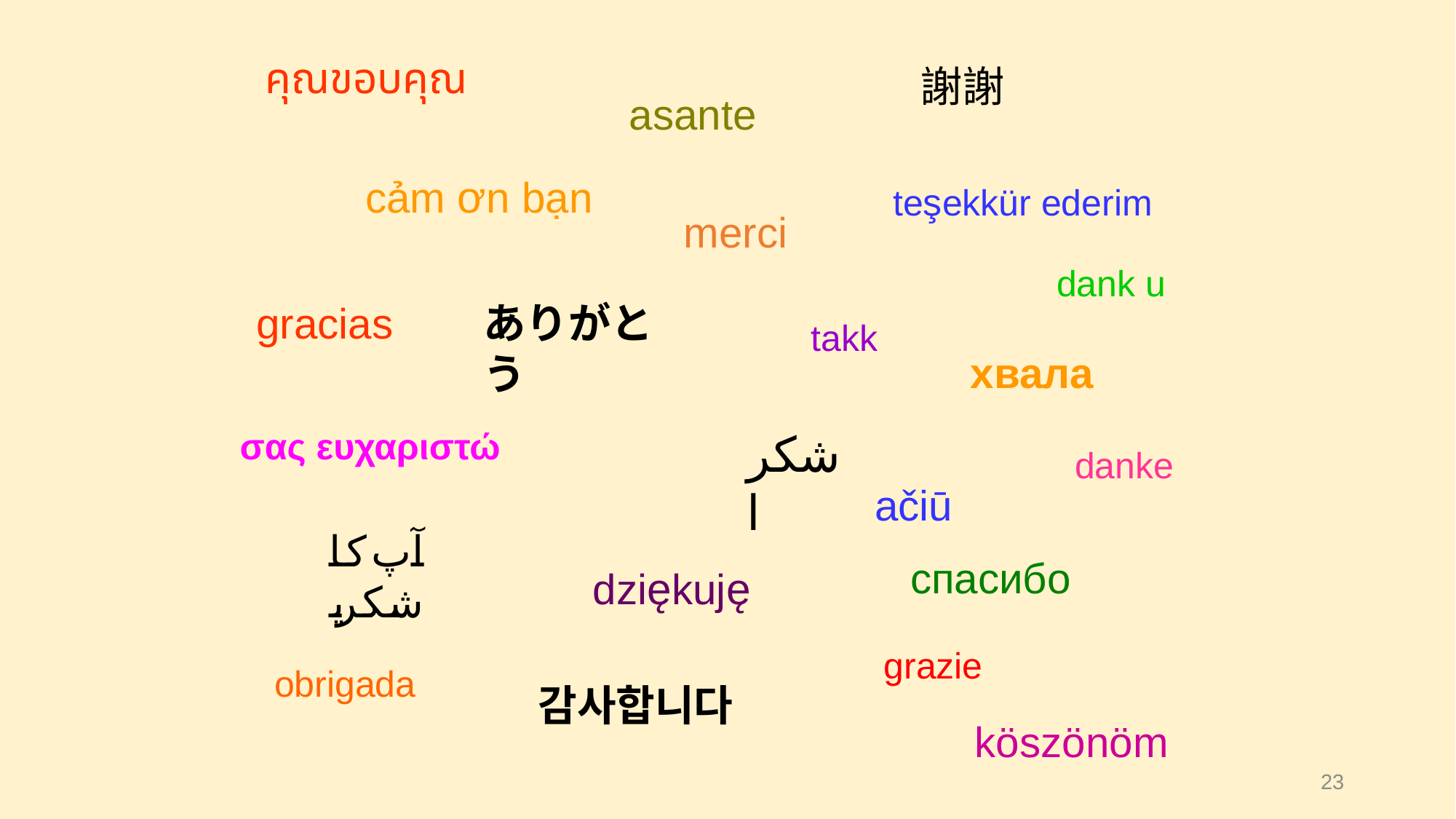

คุณขอบคุณ
謝謝
asante
cảm ơn bạn
teşekkür ederim
merci
dank u
gracias
ありがとう
takk
хвала
σας ευχαριστώ
شكرا
danke
ačiū
آپ کا شکریہ
cпасибо
dziękuję
grazie
obrigada
감사합니다
köszönöm
23